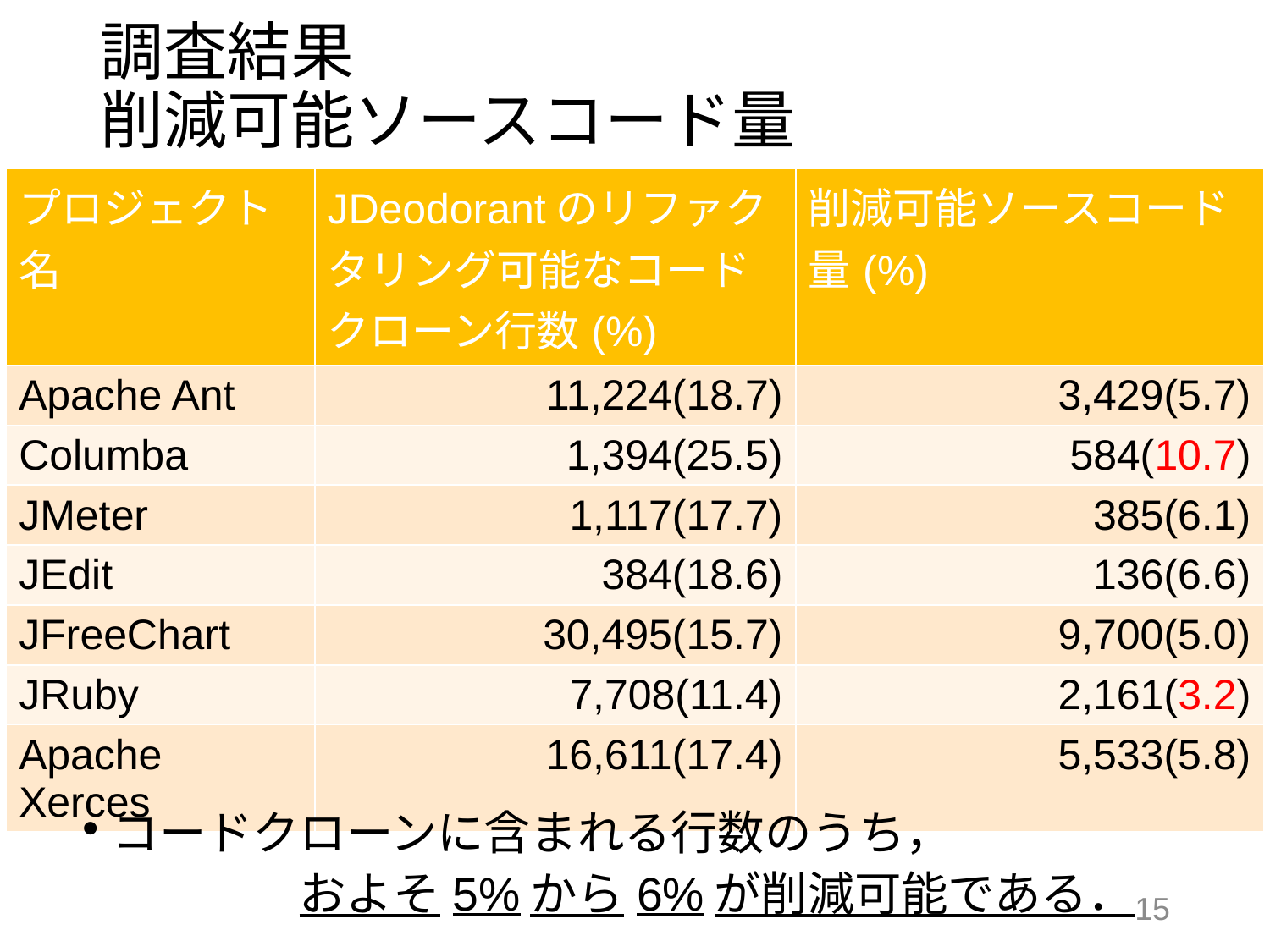

# 調査結果　 削減可能ソースコード量
| プロジェクト名 | JDeodorantのリファクタリング可能なコードクローン行数(%) | 削減可能ソースコード量(%) |
| --- | --- | --- |
| Apache Ant | 11,224(18.7) | 3,429(5.7) |
| Columba | 1,394(25.5) | 584(10.7) |
| JMeter | 1,117(17.7) | 385(6.1) |
| JEdit | 384(18.6) | 136(6.6) |
| JFreeChart | 30,495(15.7) | 9,700(5.0) |
| JRuby | 7,708(11.4) | 2,161(3.2) |
| Apache Xerces | 16,611(17.4) | 5,533(5.8) |
削減可能ソースコード量について
コードクローンに含まれる行数のうち，　　　　　　　　およそ5%から6%が削減可能である．
15